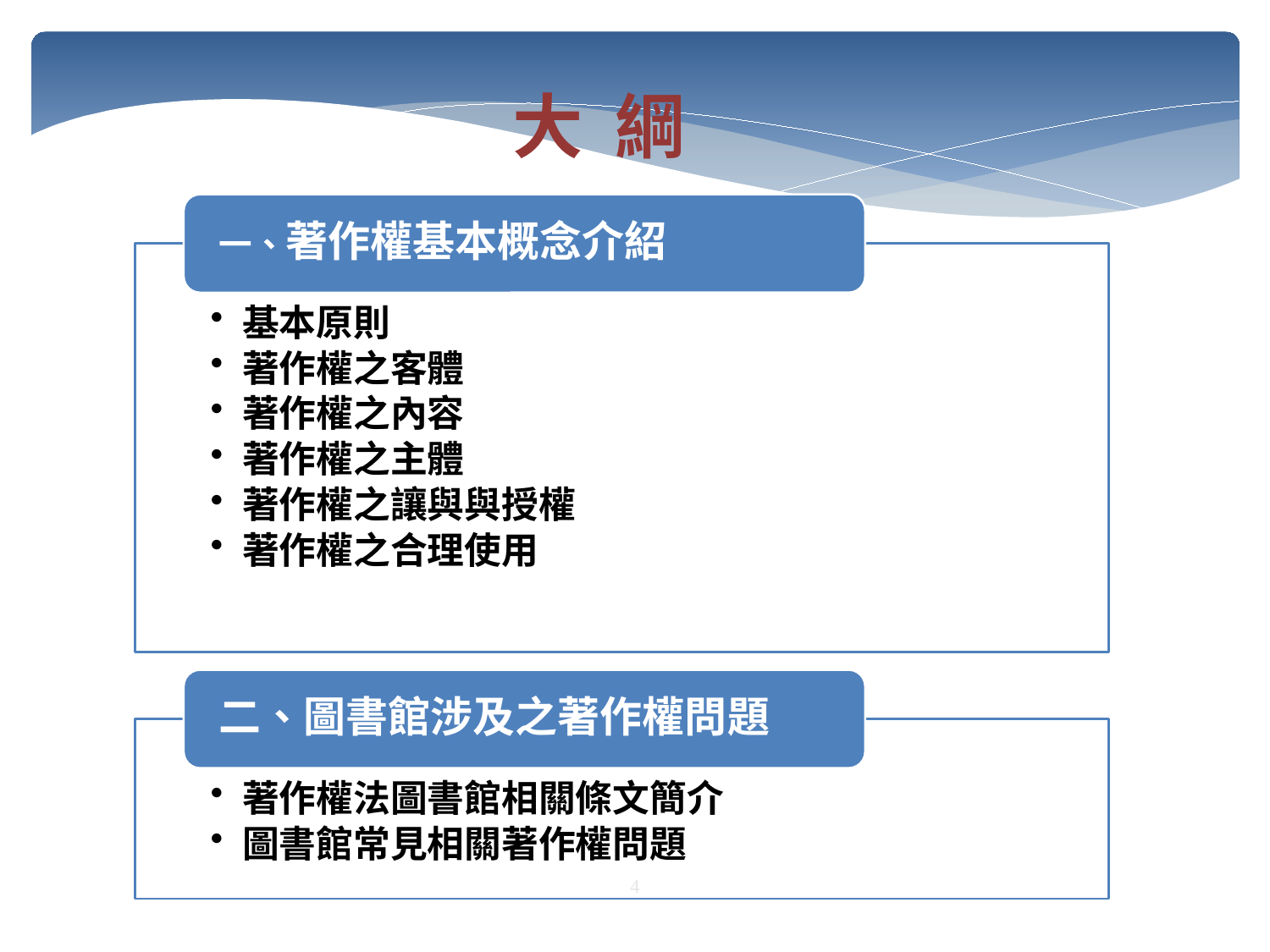

大  綱
基本原則
著作權之客體
著作權之內容
著作權之主體
著作權之讓與與授權
著作權之合理使用
一、著作權基本概念介紹
著作權法圖書館相關條文簡介
圖書館常見相關著作權問題
二、圖書館涉及之著作權問題
4